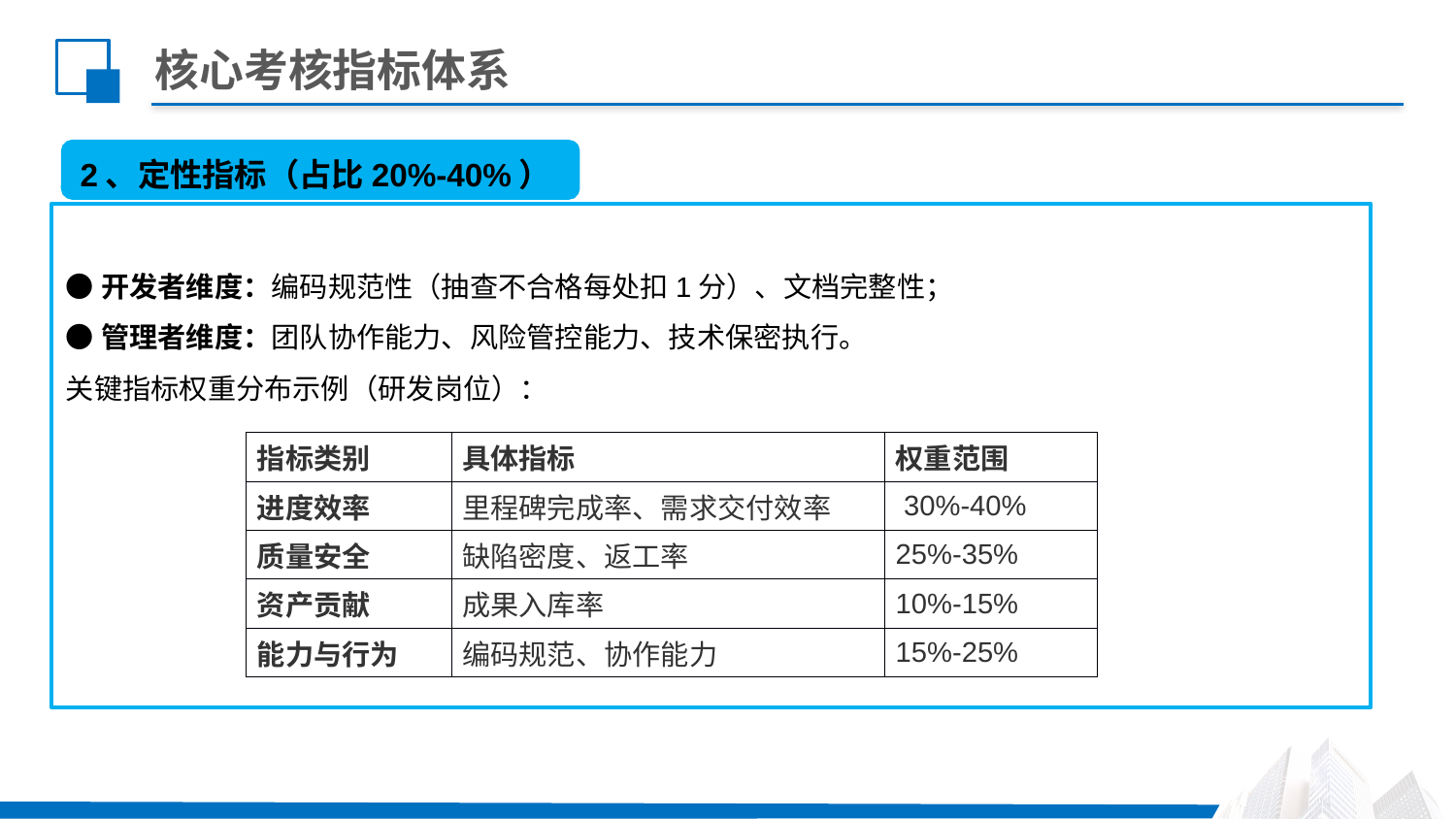

# 核心考核指标体系
2、定性指标（占比20%-40%）
●开发者维度：编码规范性（抽查不合格每处扣1分）、文档完整性；
●管理者维度：团队协作能力、风险管控能力、技术保密执行。
关键指标权重分布示例（研发岗位）：

| 指标类别 | 具体指标 | 权重范围 |
| --- | --- | --- |
| 进度效率 | 里程碑完成率、需求交付效率 | 30%-40% |
| 质量安全 | 缺陷密度、返工率 | 25%-35% |
| 资产贡献 | 成果入库率 | 10%-15% |
| 能力与行为 | 编码规范、协作能力 | 15%-25% |